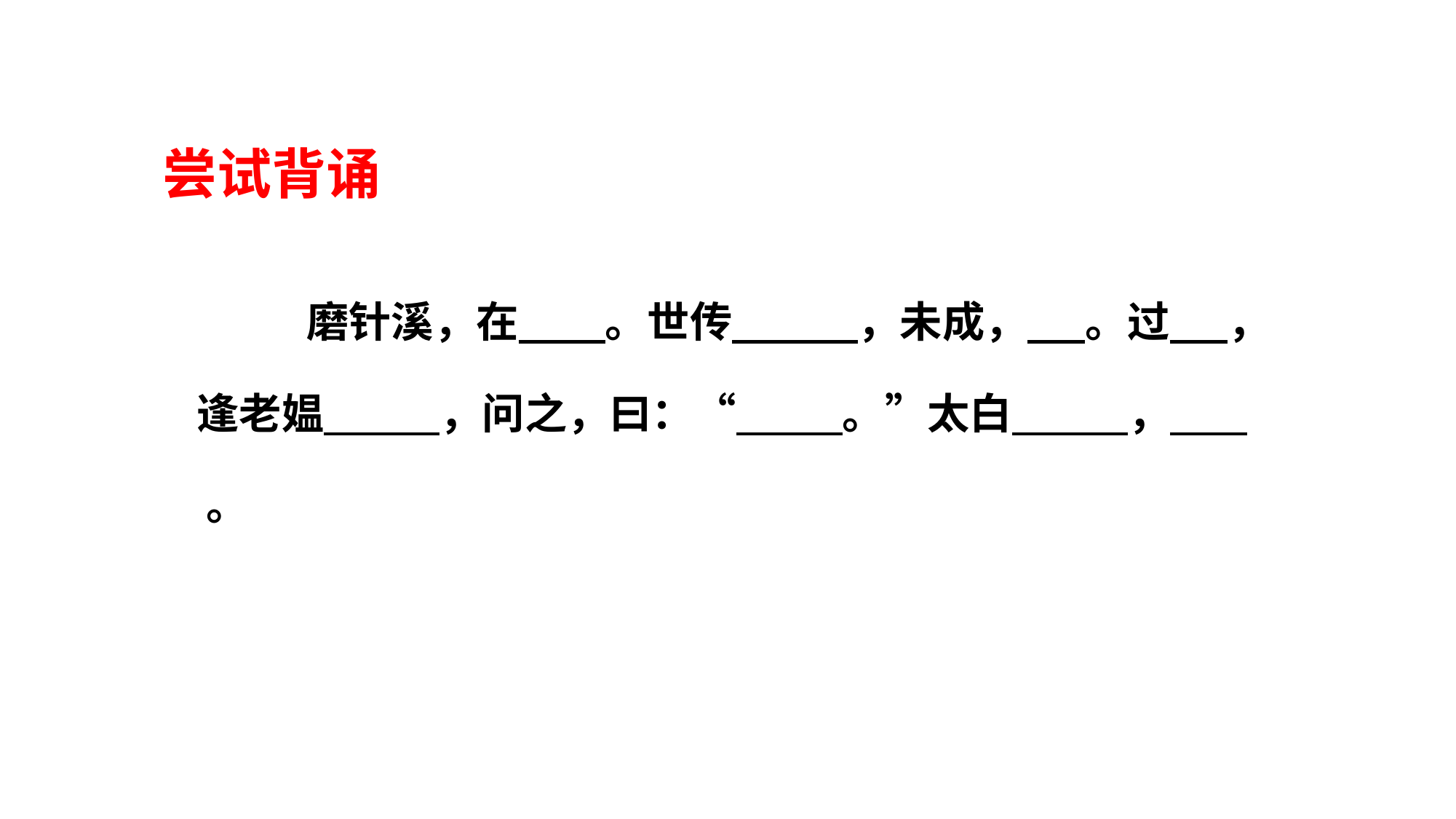

尝试背诵
       磨针溪，在         。世传             ，未成，      。过      ，逢老媪            ，问之，曰：“           。”太白            ，          。